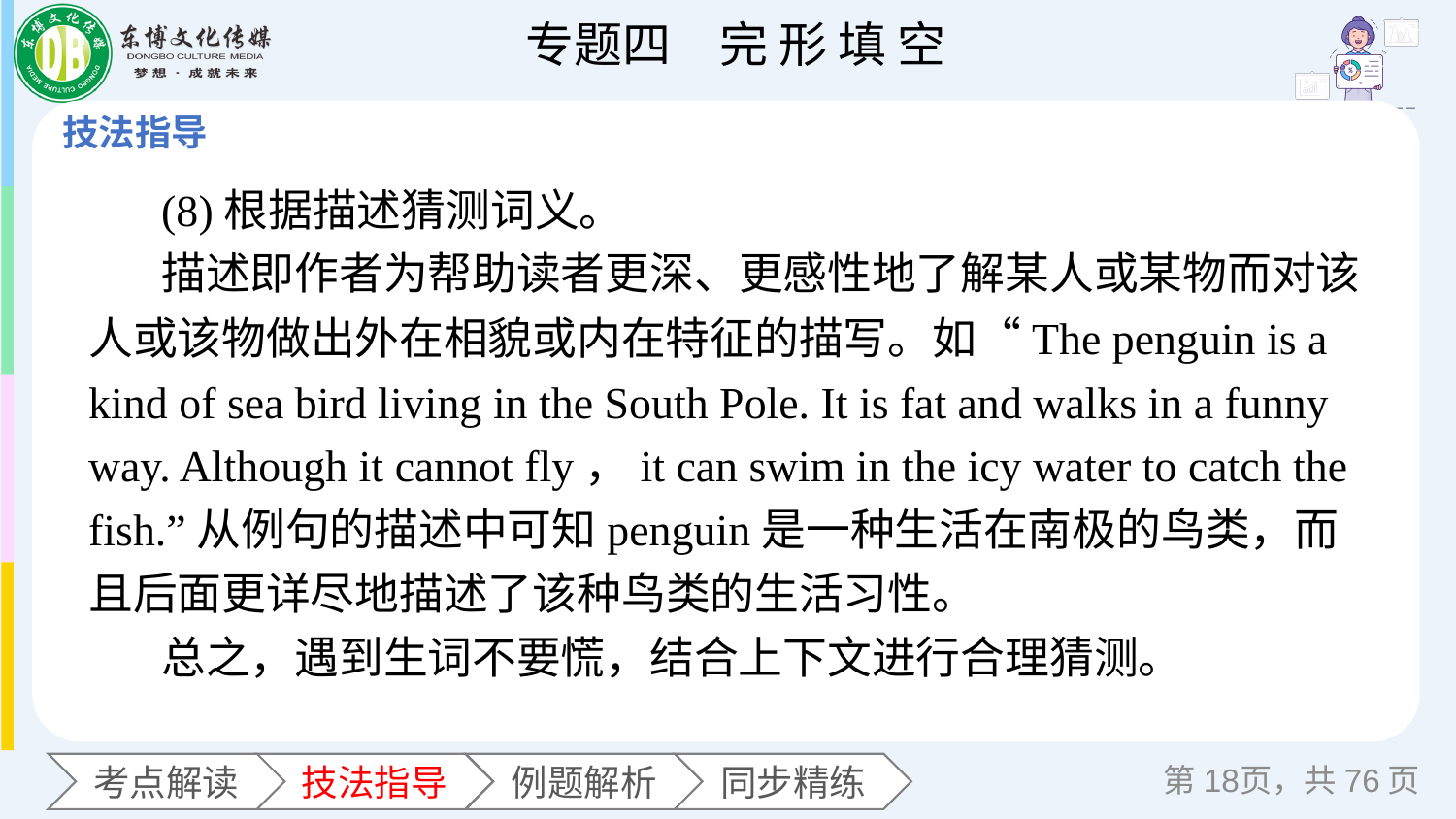

(8)根据描述猜测词义。
描述即作者为帮助读者更深、更感性地了解某人或某物而对该人或该物做出外在相貌或内在特征的描写。如“The penguin is a kind of sea bird living in the South Pole. It is fat and walks in a funny way. Although it cannot fly，it can swim in the icy water to catch the fish.”从例句的描述中可知penguin是一种生活在南极的鸟类，而且后面更详尽地描述了该种鸟类的生活习性。
总之，遇到生词不要慌，结合上下文进行合理猜测。
第18页，共76页